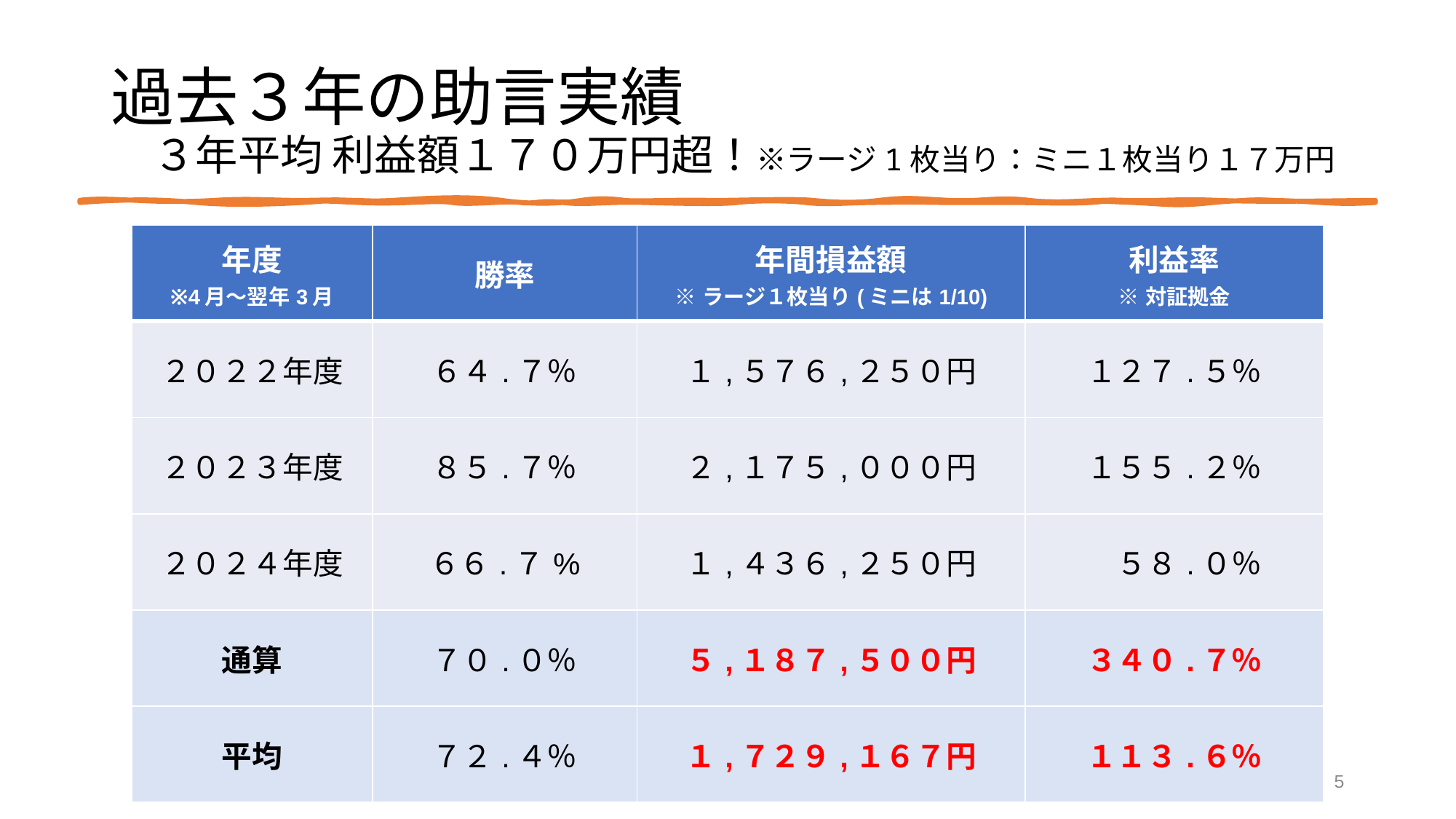

# 過去３年の助言実績 　３年平均 利益額１７０万円超！※ラージ1枚当り：ミニ１枚当り１７万円

| 年度 ※4月～翌年3月 | 勝率 | 年間損益額 ※ラージ１枚当り(ミニは1/10) | 利益率 ※対証拠金 |
| --- | --- | --- | --- |
| ２０２２年度 | ６４.７％ | １,５７６,２５０円 | １２７.５％ |
| ２０２３年度 | ８５.７％ | ２,１７５,０００円 | １５５.２％ |
| ２０２４年度 | ６６.７% | １,４３６,２５０円 | ５８.０％ |
| 通算 | ７０.０％ | ５,１８７,５００円 | ３４０.７％ |
| 平均 | ７２.４％ | １,７２９,１６７円 | １１３.６％ |
5